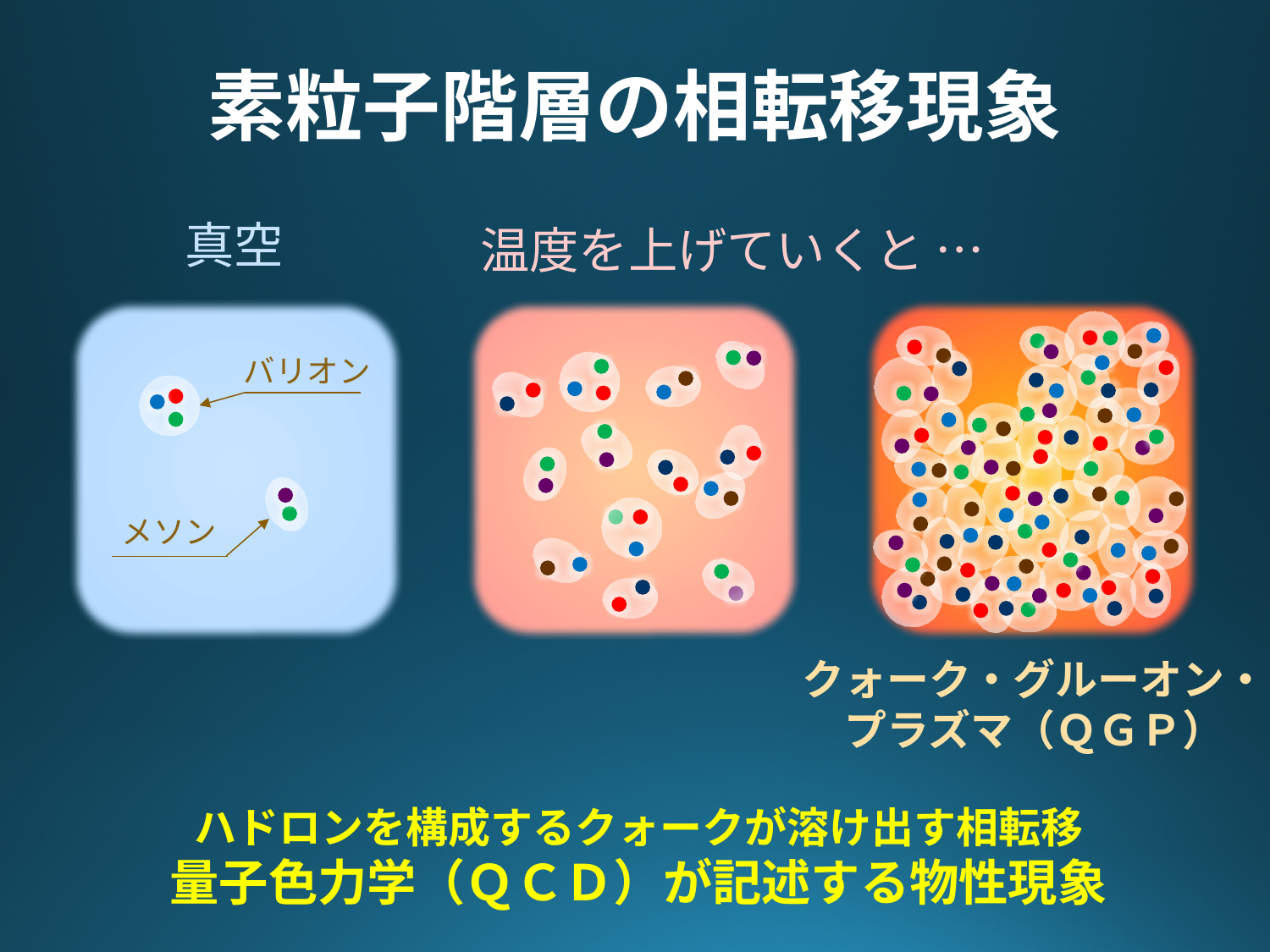

# 素粒子階層の相転移現象
真空
温度を上げていくと …

バリオン

メソン

クォーク・グルーオン・
プラズマ（ＱＧＰ）
ハドロンを構成するクォークが溶け出す相転移
量子色力学（ＱＣＤ）が記述する物性現象